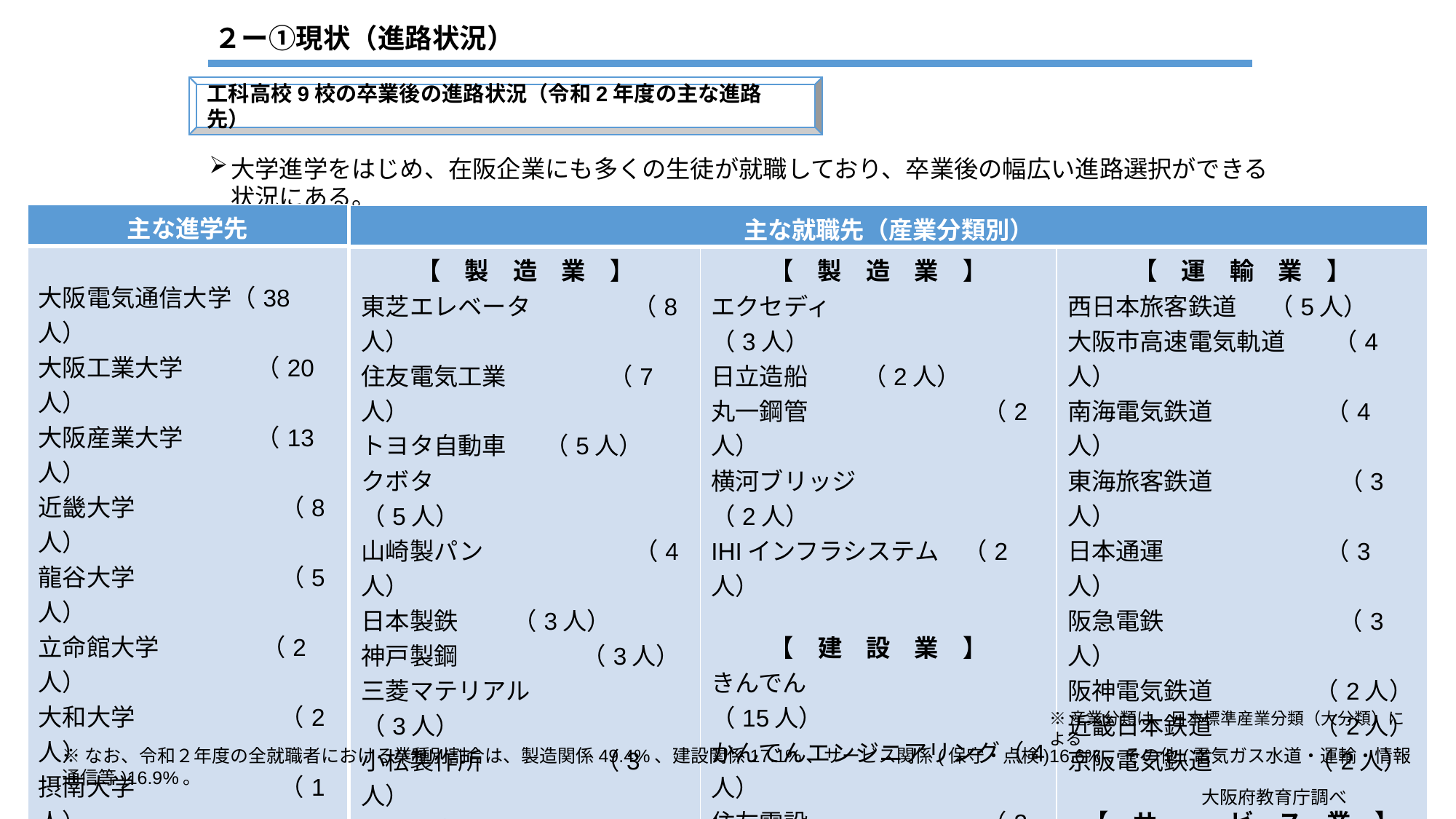

２ー①現状（進路状況）
工科高校9校の卒業後の進路状況（令和2年度の主な進路先）
大学進学をはじめ、在阪企業にも多くの生徒が就職しており、卒業後の幅広い進路選択ができる状況にある。
| 主な進学先 |
| --- |
| 大阪電気通信大学（38人） 大阪工業大学　　　（20人） 大阪産業大学　　　（13人） 近畿大学　　　　　　（8人） 龍谷大学　　　　　　（5人） 立命館大学　　　 　（2人） 大和大学　　　　　　（2人） 摂南大学　　　　　　（1人） 大阪芸術大学　　　　（1人） 関西大学　　　　　　（1人） |
| 主な就職先（産業分類別） |  |  |
| --- | --- | --- |
| 【　製　造　業　】 東芝エレベータ　　　　 （8人） 住友電気工業　　　　 （7人） トヨタ自動車 （5人） クボタ　　　　　　　　　 （5人） 山崎製パン　　　　　　 （4人） 日本製鉄 （3人） 神戸製鋼　　 　　（3人） 三菱マテリアル　　　　　（3人） 小松製作所　　　　 （3人） 住友化学　　　　　　　　（3人） 資生堂　　　　　　　 （3人） 住友化学　　　　　　 （3人） 本田技研工業　　　　 （3人） 栗本鐵工所　　　　　 （3人） | 【　製　造　業　】 エクセディ　　　　　　　　（3人） 日立造船 （2人） 丸一鋼管　　　　　　　 （2人） 横河ブリッジ　　　　　　（2人） IHIインフラシステム　（2人） 【　建　設　業　】 きんでん　　　　　　　 （15人） かんでんエンジニアリング（4人） 住友電設　　　　　　 　（3人） 【　電　気　ガ　ス　水　道　業　】 関西電力 （6人） 大阪ガス （2人） | 【　運　輸　業　】 西日本旅客鉄道 （5人） 大阪市高速電気軌道　　（4人） 南海電気鉄道　　　 　 （4人） 東海旅客鉄道　　　　 　（3人） 日本通運　　　　　　 （3人） 阪急電鉄　　　　　　　 （3人） 阪神電気鉄道　　　　 （2人） 近畿日本鉄道　　　　 （2人） 京阪電気鉄道　　　　（2人） 【　サ　ー　ビ　ス　業　】 関西電気保安協会　 （2人） |
※産業分類は、日本標準産業分類（大分類）による
※なお、令和２年度の全就職者における業種別割合は、製造関係49.4%、建設関係17.1%、サービス関係(保守・点検)16.6%、その他(電気ガス水道・運輸・情報通信等)16.9%。
16
大阪府教育庁調べ